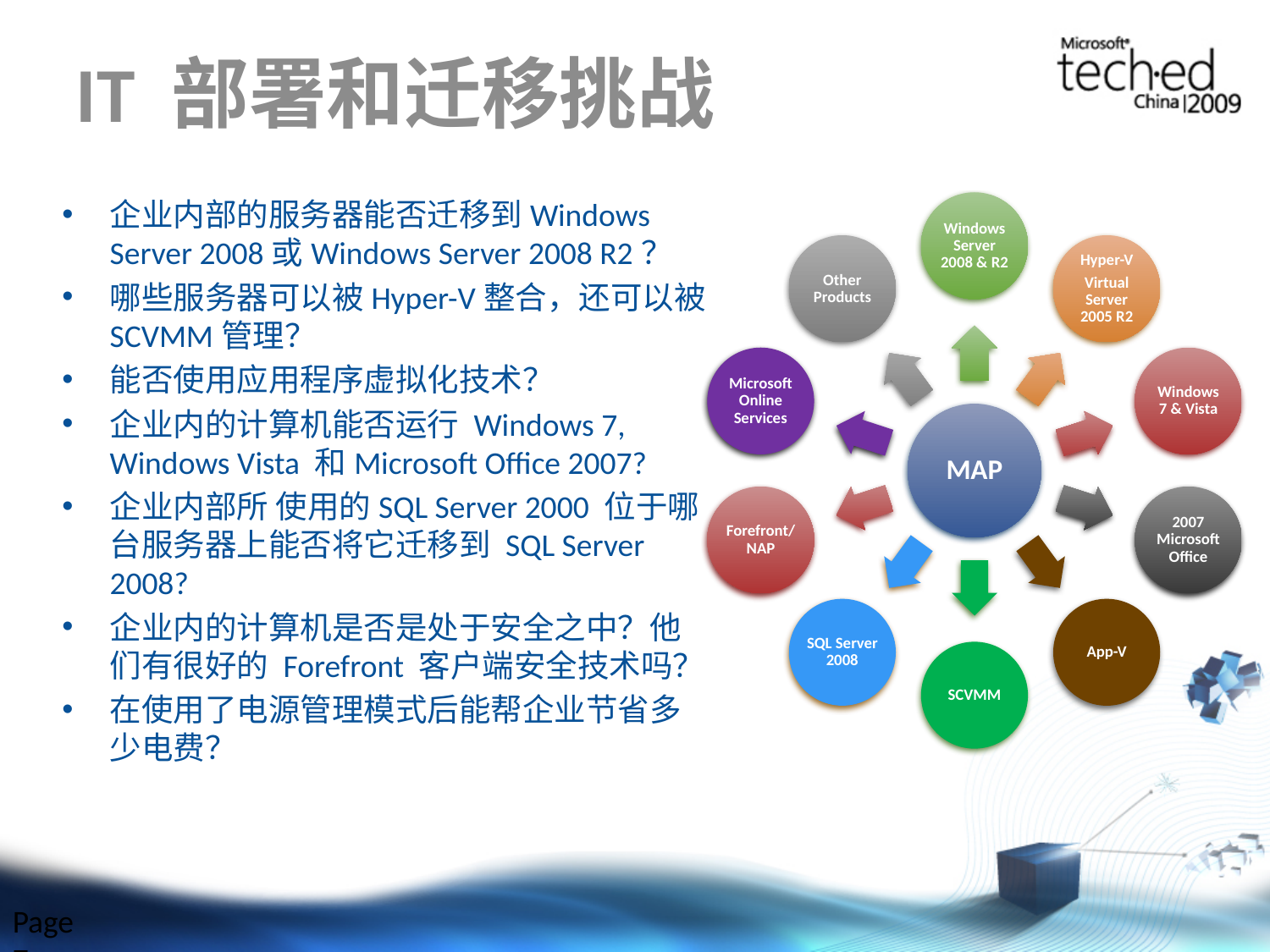

# IT 部署和迁移挑战
企业内部的服务器能否迁移到Windows Server 2008或Windows Server 2008 R2？
哪些服务器可以被Hyper-V整合，还可以被SCVMM管理？
能否使用应用程序虚拟化技术？
企业内的计算机能否运行 Windows 7, Windows Vista 和Microsoft Office 2007?
企业内部所 使用的SQL Server 2000 位于哪台服务器上能否将它迁移到 SQL Server 2008?
企业内的计算机是否是处于安全之中？他们有很好的 Forefront 客户端安全技术吗？
在使用了电源管理模式后能帮企业节省多少电费？
MAP

Windows Server 2008 & R2

Hyper-V
Virtual Server 2005 R2

Windows 7 & Vista

2007 Microsoft Office

App-V

SCVMM

SQL Server 2008

Forefront/NAP

Microsoft Online Services

Other Products
Page 7